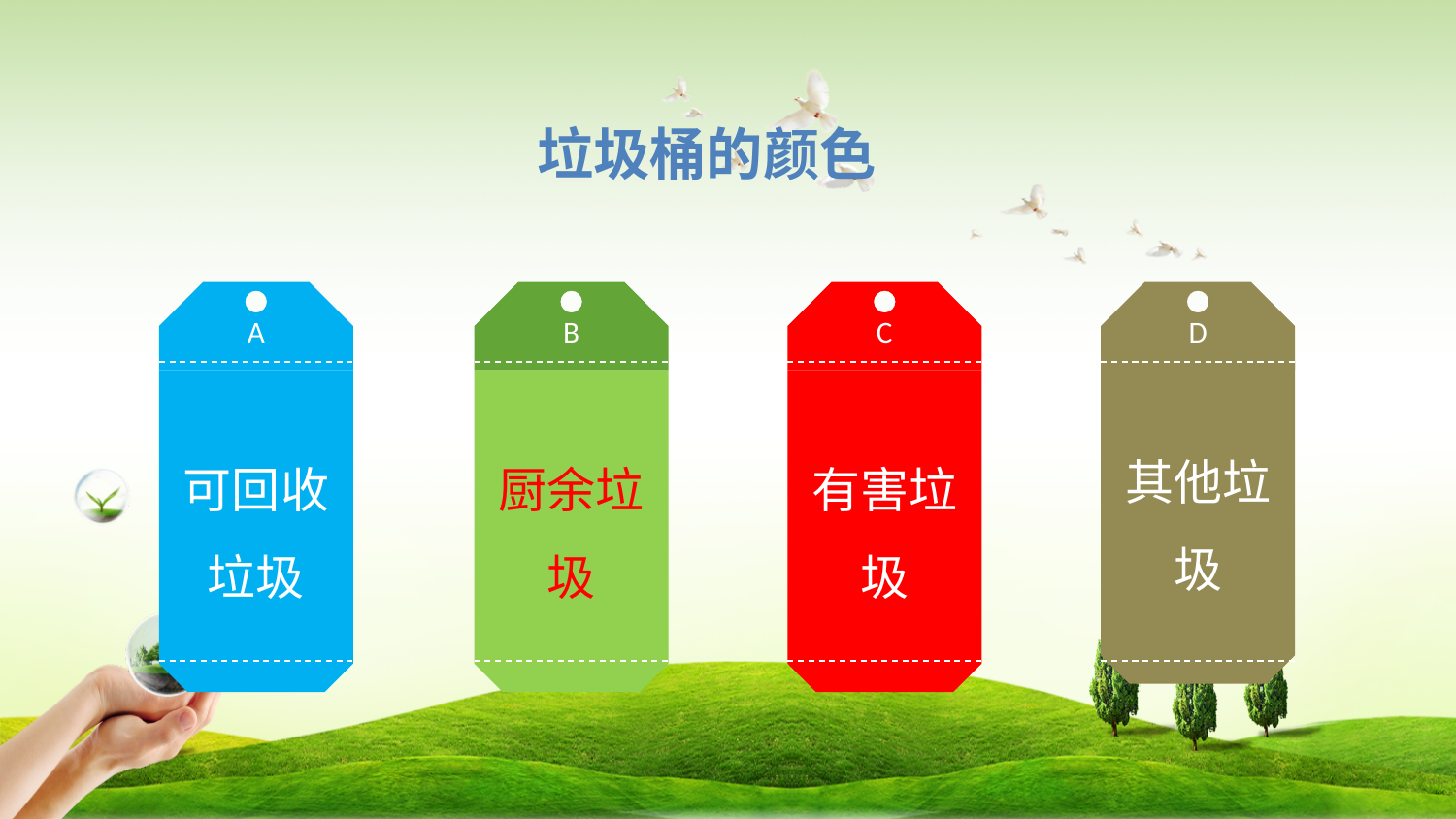

垃圾桶的颜色
A
可回收垃圾
B
厨余垃圾
C
有害垃圾
D
其他垃圾